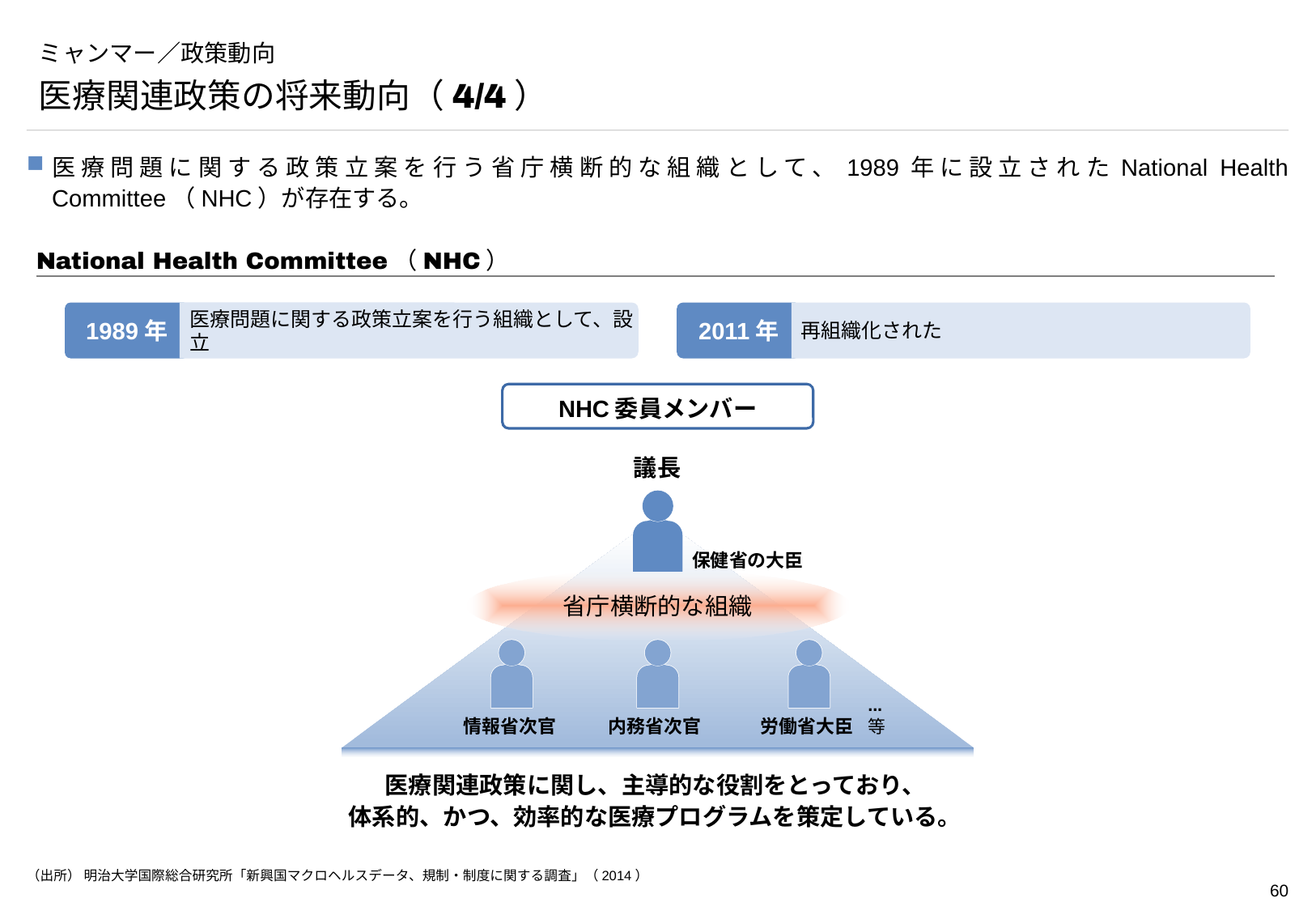

# ミャンマー／政策動向
医療関連政策の将来動向（4/4）
医療問題に関する政策立案を行う組織として、設立
再組織化された
医療問題に関する政策立案を行う省庁横断的な組織として、1989年に設立されたNational Health Committee（NHC）が存在する。
National Health Committee（NHC）
1989年
2011年
NHC委員メンバー
議長

保健省の大臣
省庁横断的な組織

情報省次官
内務省次官
労働省大臣
...等

医療関連政策に関し、主導的な役割をとっており、
体系的、かつ、効率的な医療プログラムを策定している。
（出所） 明治大学国際総合研究所「新興国マクロヘルスデータ、規制・制度に関する調査」（2014）